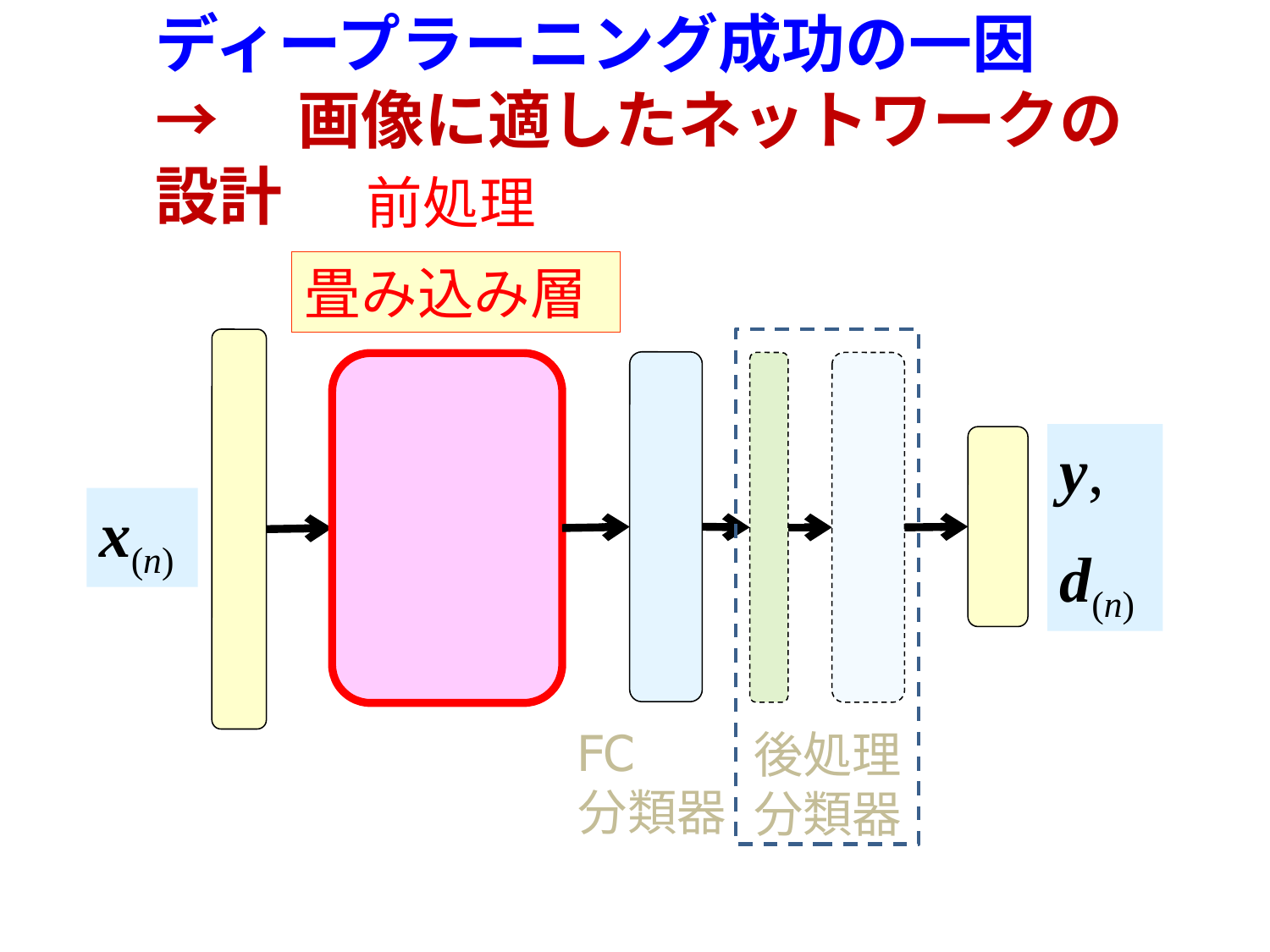

ディープラーニング成功の一因
→　画像に適したネットワークの設計
前処理
畳み込み層

y,
d(n)

x(n)
FC
分類器
後処理
分類器